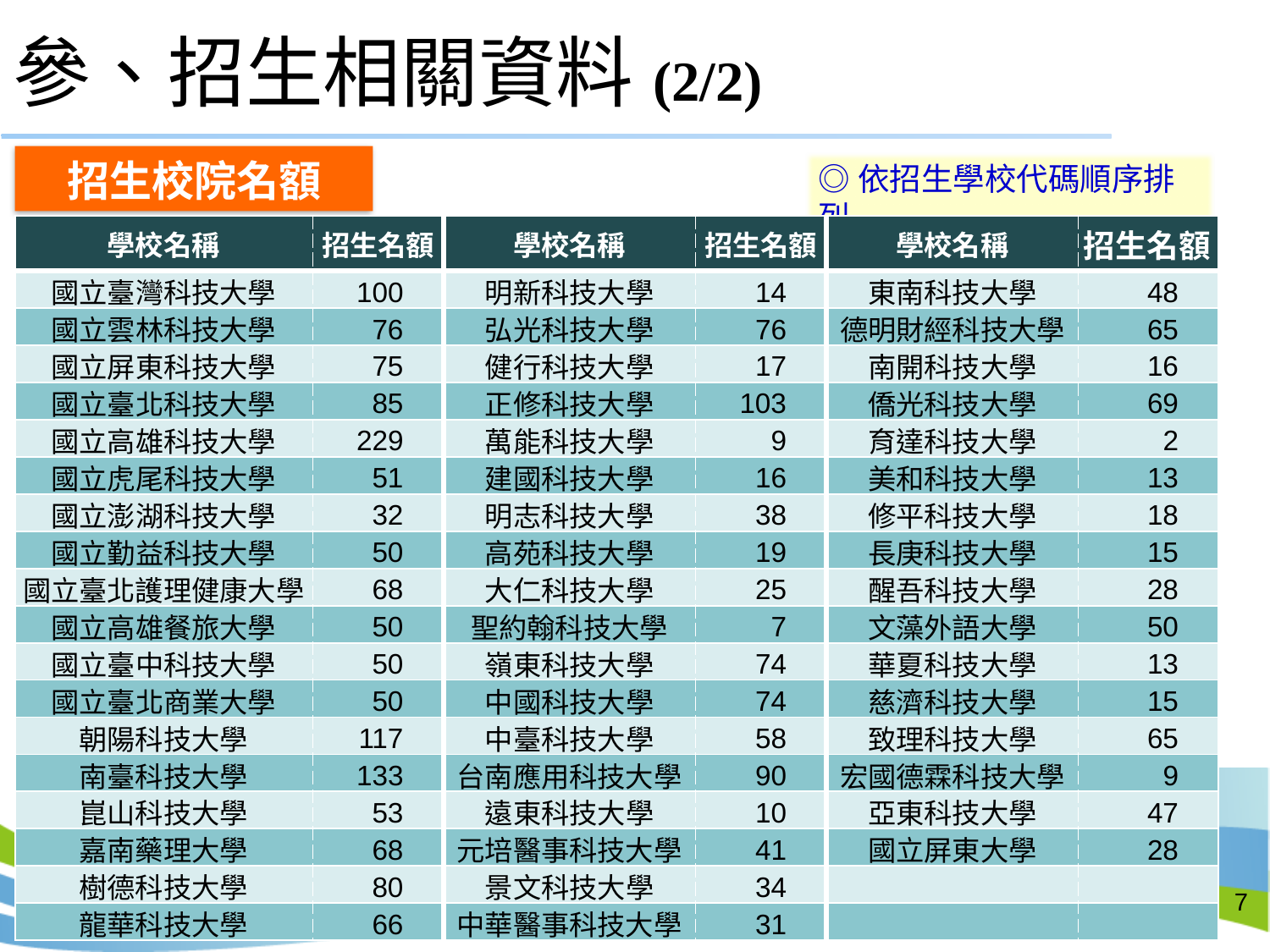

# 參、招生相關資料(2/2)
招生校院名額
◎依招生學校代碼順序排列
| 學校名稱 | 招生名額 | 學校名稱 | 招生名額 | 學校名稱 | 招生名額 |
| --- | --- | --- | --- | --- | --- |
| 國立臺灣科技大學 | 100 | 明新科技大學 | 14 | 東南科技大學 | 48 |
| 國立雲林科技大學 | 76 | 弘光科技大學 | 76 | 德明財經科技大學 | 65 |
| 國立屏東科技大學 | 75 | 健行科技大學 | 17 | 南開科技大學 | 16 |
| 國立臺北科技大學 | 85 | 正修科技大學 | 103 | 僑光科技大學 | 69 |
| 國立高雄科技大學 | 229 | 萬能科技大學 | 9 | 育達科技大學 | 2 |
| 國立虎尾科技大學 | 51 | 建國科技大學 | 16 | 美和科技大學 | 13 |
| 國立澎湖科技大學 | 32 | 明志科技大學 | 38 | 修平科技大學 | 18 |
| 國立勤益科技大學 | 50 | 高苑科技大學 | 19 | 長庚科技大學 | 15 |
| 國立臺北護理健康大學 | 68 | 大仁科技大學 | 25 | 醒吾科技大學 | 28 |
| 國立高雄餐旅大學 | 50 | 聖約翰科技大學 | 7 | 文藻外語大學 | 50 |
| 國立臺中科技大學 | 50 | 嶺東科技大學 | 74 | 華夏科技大學 | 13 |
| 國立臺北商業大學 | 50 | 中國科技大學 | 74 | 慈濟科技大學 | 15 |
| 朝陽科技大學 | 117 | 中臺科技大學 | 58 | 致理科技大學 | 65 |
| 南臺科技大學 | 133 | 台南應用科技大學 | 90 | 宏國德霖科技大學 | 9 |
| 崑山科技大學 | 53 | 遠東科技大學 | 10 | 亞東科技大學 | 47 |
| 嘉南藥理大學 | 68 | 元培醫事科技大學 | 41 | 國立屏東大學 | 28 |
| 樹德科技大學 | 80 | 景文科技大學 | 34 |  |  |
| 龍華科技大學 | 66 | 中華醫事科技大學 | 31 |  |  |
7